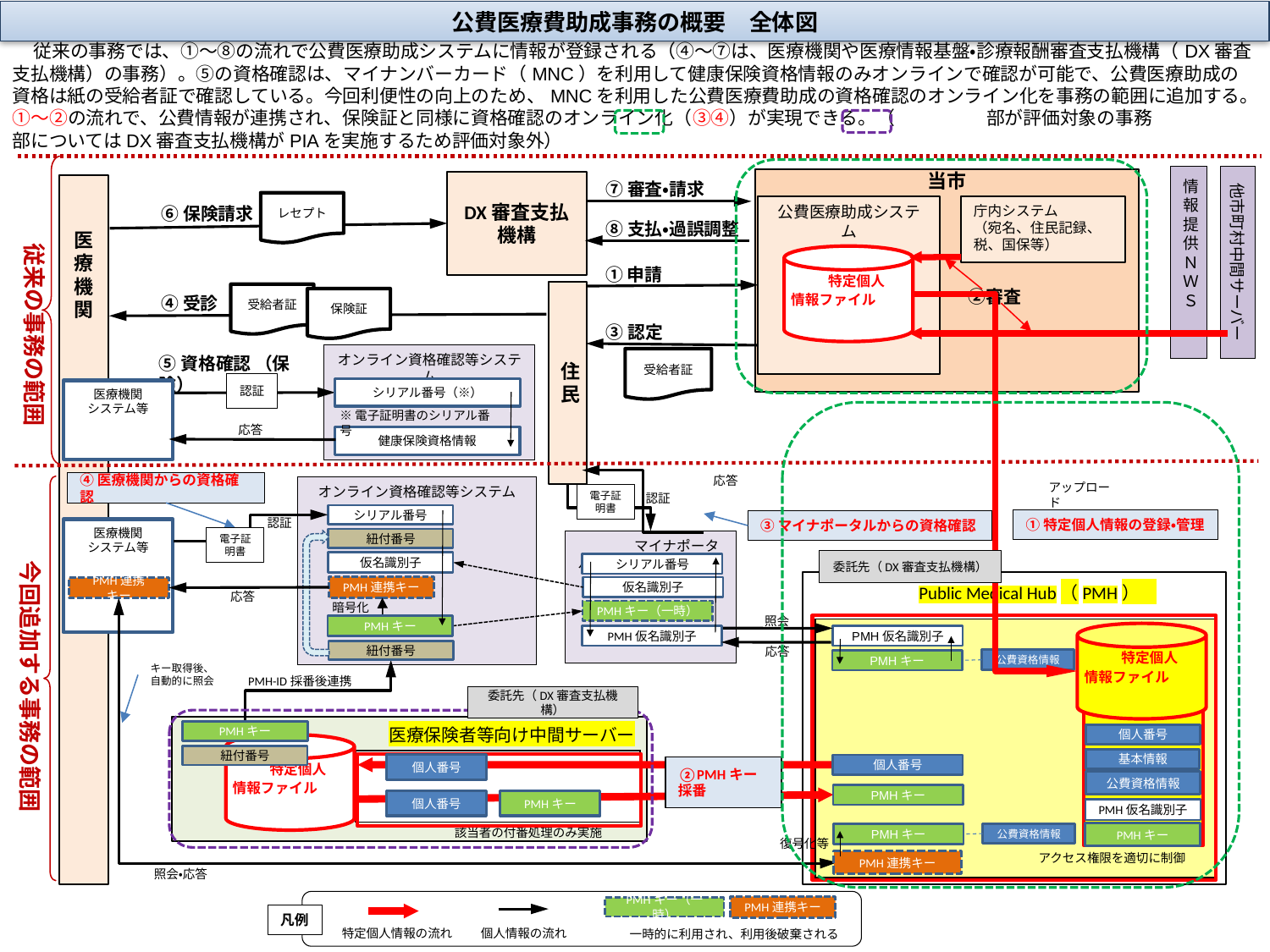

公費医療費助成事務の概要　全体図
　従来の事務では、①～⑧の流れで公費医療助成システムに情報が登録される（④～⑦は、医療機関や医療情報基盤・診療報酬審査支払機構（DX審査支払機構）の事務）。⑤の資格確認は、マイナンバーカード（MNC）を利用して健康保険資格情報のみオンラインで確認が可能で、公費医療助成の資格は紙の受給者証で確認している。今回利便性の向上のため、MNCを利用した公費医療費助成の資格確認のオンライン化を事務の範囲に追加する。①～②の流れで、公費情報が連携され、保険証と同様に資格確認のオンライン化（③④）が実現できる。（　　　　　部が評価対象の事務　　　　　部についてはDX審査支払機構がPIAを実施するため評価対象外）

庁内システムの記載例

（市区町村の場合の例）
統合宛名システム
住民記録システム
住民情報システム
国民健康保険システム
地方税システム

（都道府県の場合の例）
住民基本台帳ネットワーク
他市町村中間サーバー
情報提供ＮＷＳ
当市

DX審査支払機構
⑦審査・請求

医療機関
レセプト
⑥保険請求
公費医療助成システム
庁内システム
（宛名、住民記録、税、国保等）
⑧支払・過誤調整
従来の事務の範囲
　特定個人
情報ファイル
①申請
　②審査
住民
受給者証
④受診
保険証
③認定
オンライン資格確認等システム
⑤資格確認 （保険）
受給者証
認証
シリアル番号（※）
医療機関
システム等
※電子証明書のシリアル番号

応答
健康保険資格情報
応答
④医療機関からの資格確認
アップロード

オンライン資格確認等システム
電子証明書
認証
シリアル番号
認証
①特定個人情報の登録・管理
③マイナポータルからの資格確認
医療機関
システム等
電子証明書
紐付番号
　　　　マイナポータル
今回追加する事務の範囲
委託先（DX審査支払機構）
仮名識別子
シリアル番号
　　Public Medical Hub（PMH）
PMH連携キー
仮名識別子
PMH連携キー

応答
暗号化等
PMHキー（一時）
照会

PMHキー
|  |
| --- |
　特定個人
情報ファイル
PMH仮名識別子
PMH仮名識別子
応答
紐付番号
公費資格情報
PMHキー
キー取得後、自動的に照会
PMH-ID採番後連携
委託先（DX審査支払機構）

　　 　医療保険者等向け中間サーバー
PMHキー
個人番号
　特定個人
情報ファイル
紐付番号
基本情報
|  |
| --- |

個人番号
個人番号
②PMHキー採番
公費資格情報
PMHキー
個人番号
PMHキー
PMH仮名識別子
該当者の付番処理のみ実施
PMHキー
公費資格情報
PMHキー
復号化等
アクセス権限を適切に制御
PMH連携キー
照会・応答

PMH連携キー
PMHキー（一時）
凡例
個人情報の流れ
特定個人情報の流れ
一時的に利用され、利用後破棄される